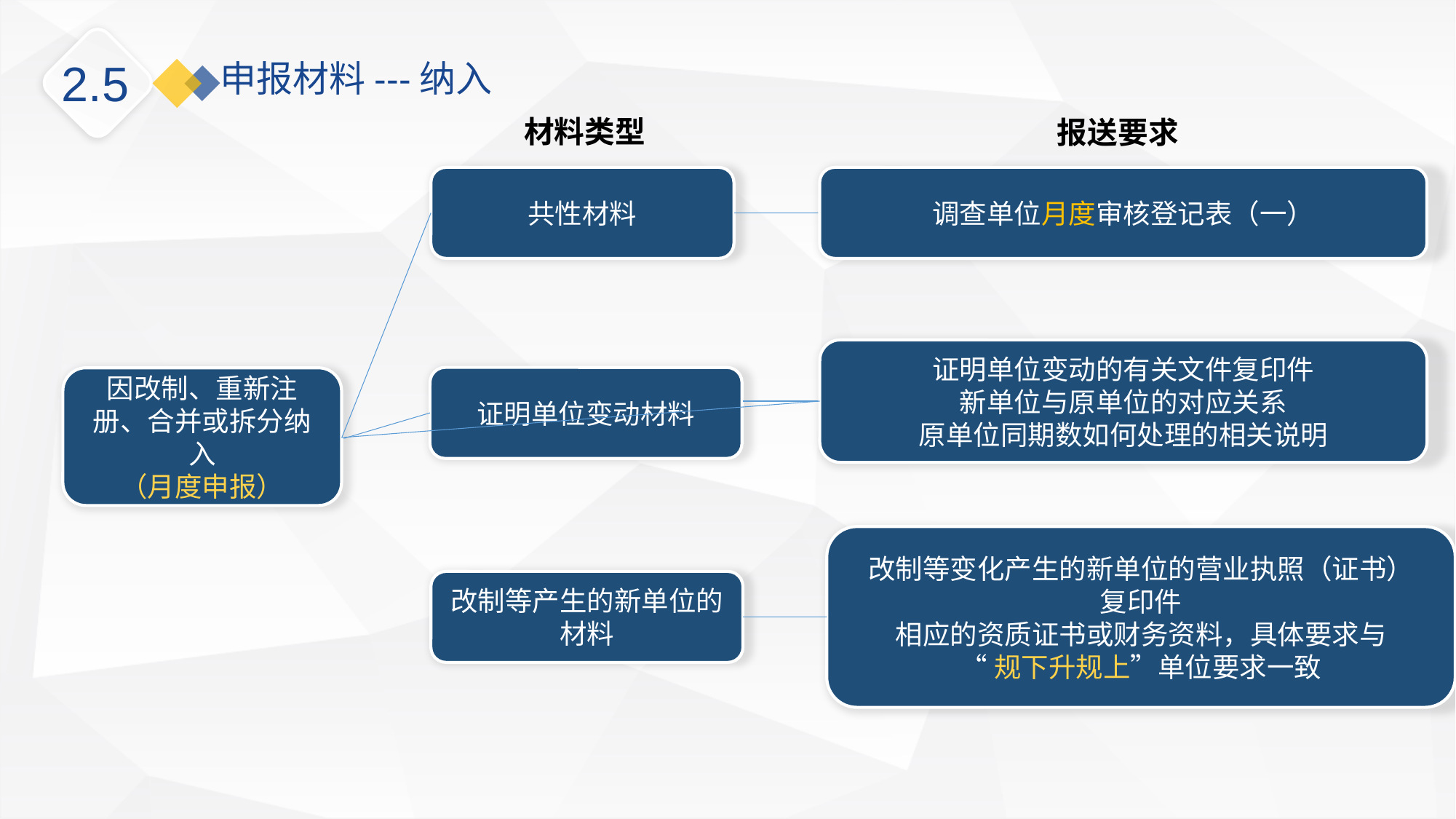

2.5
申报材料---纳入

材料类型
报送要求
共性材料
调查单位月度审核登记表（一）
证明单位变动的有关文件复印件
新单位与原单位的对应关系
原单位同期数如何处理的相关说明
证明单位变动材料
因改制、重新注册、合并或拆分纳入
（月度申报）
改制等变化产生的新单位的营业执照（证书）
复印件
相应的资质证书或财务资料，具体要求与
“规下升规上”单位要求一致
改制等产生的新单位的材料
28